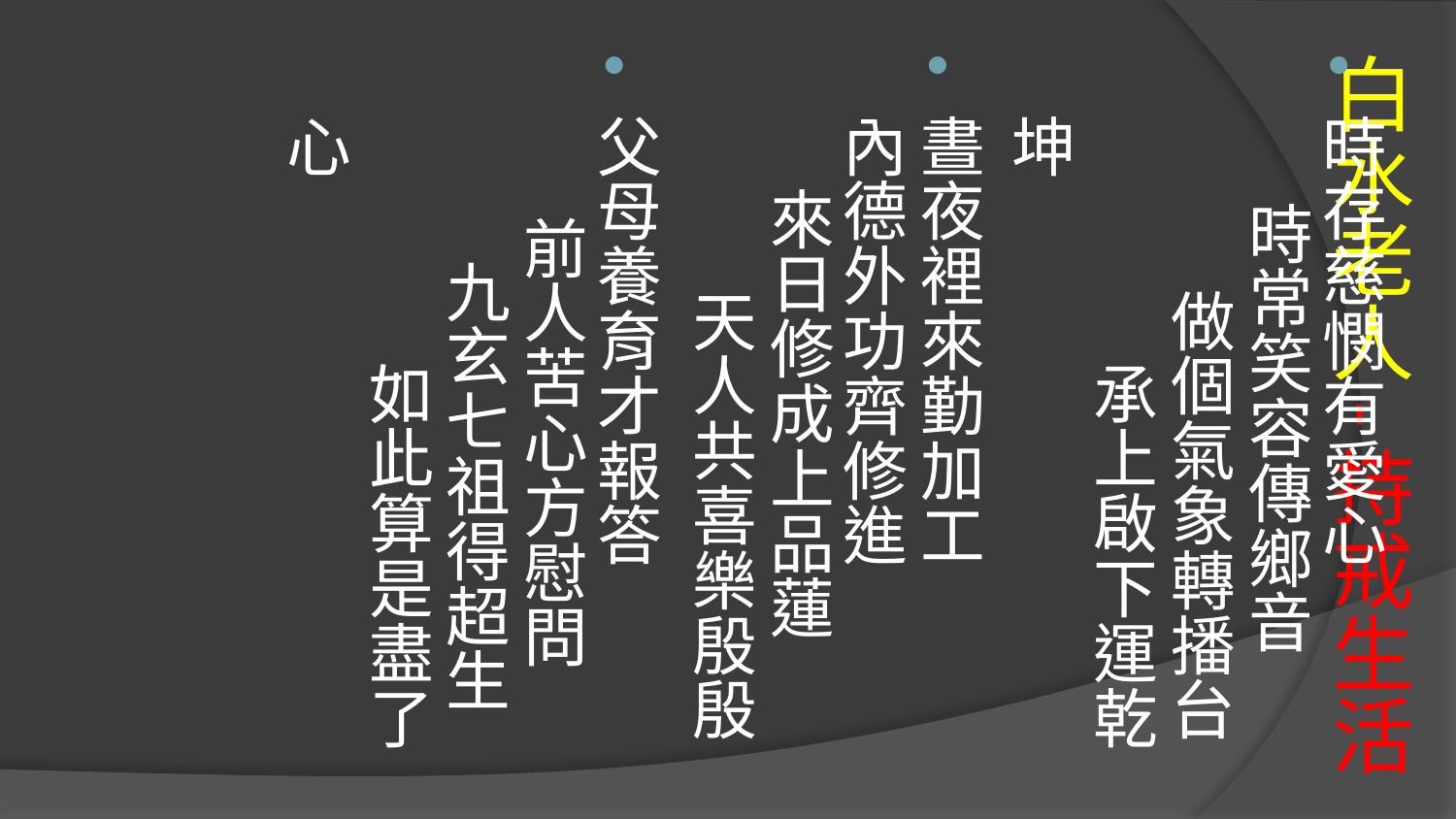

時存慈憫有愛心                     時常笑容傳鄉音                     做個氣象轉播台                    承上啟下運乾坤
晝夜裡來勤加工              內德外功齊修進                    來日修成上品蓮                      天人共喜樂殷殷
父母養育才報答                      前人苦心方慰問                  九玄七祖得超生                      如此算是盡了心

# 白水老人-持戒生活